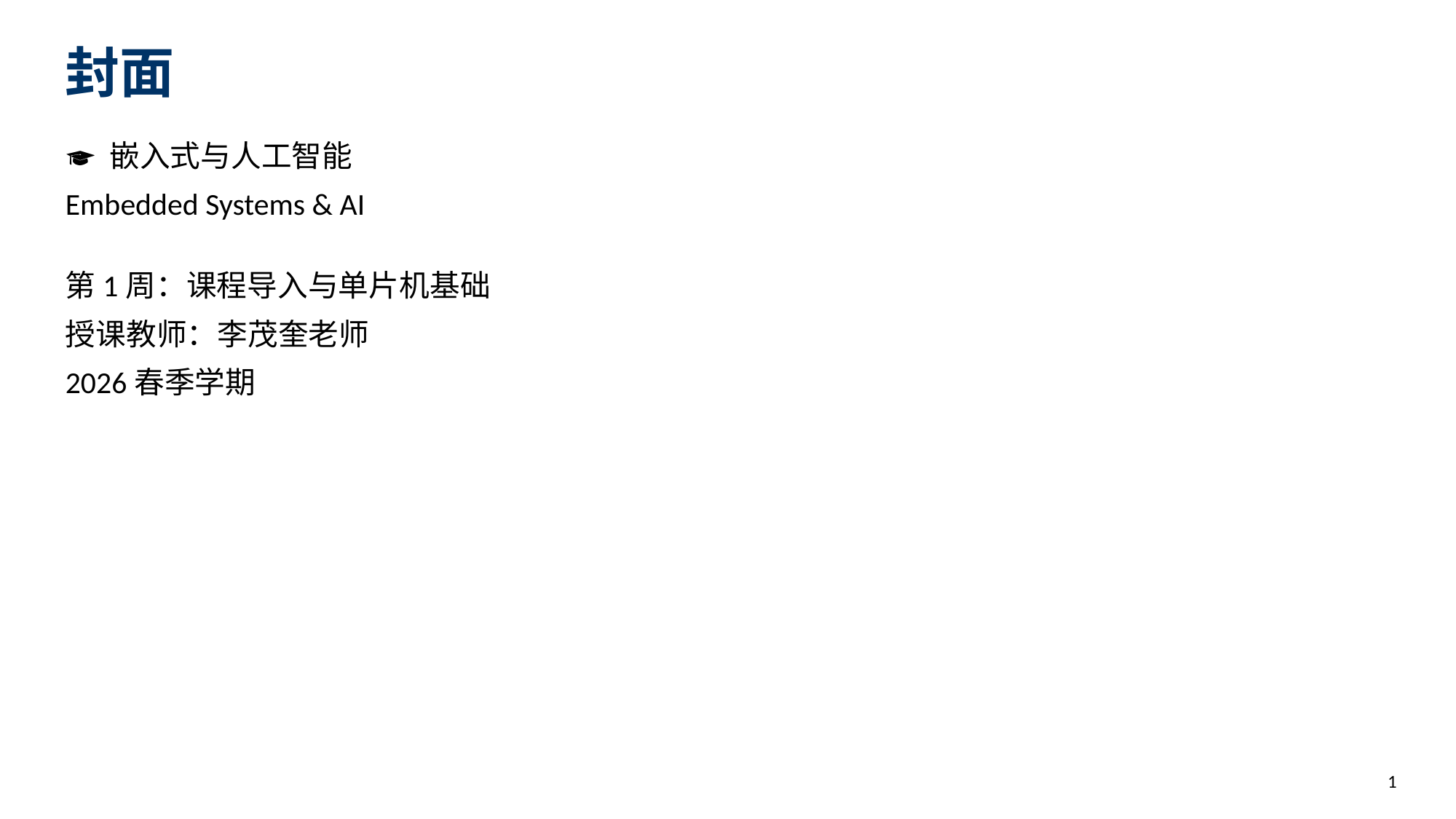

封面
🎓 嵌入式与人工智能
Embedded Systems & AI

第1周：课程导入与单片机基础
授课教师：李茂奎老师
2026春季学期
1